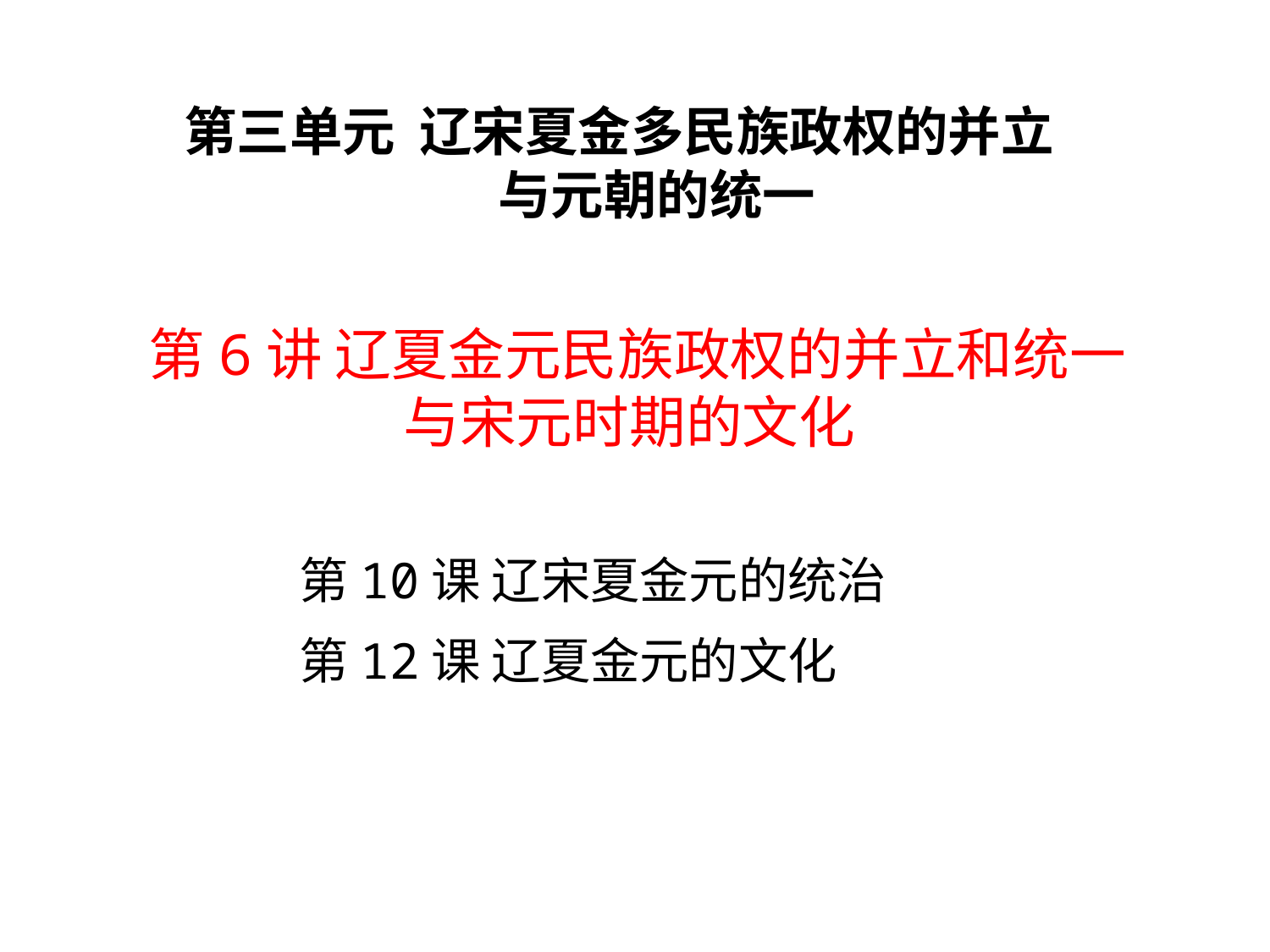

第三单元  辽宋夏金多民族政权的并立
                         与元朝的统一
第6讲 辽夏金元民族政权的并立和统一
                   与宋元时期的文化
第10课 辽宋夏金元的统治
第12课 辽夏金元的文化